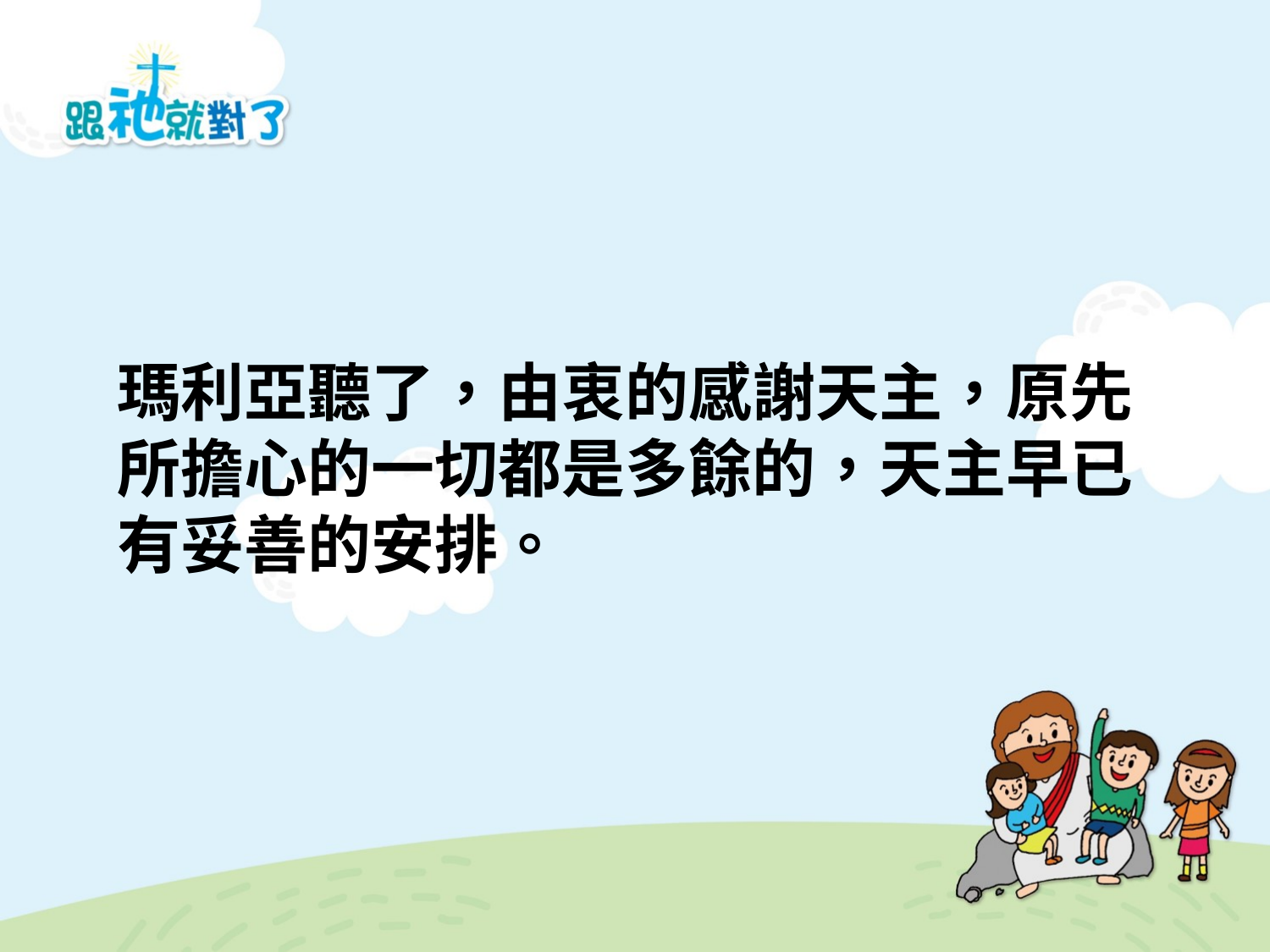

瑪利亞聽了，由衷的感謝天主，原先所擔心的一切都是多餘的，天主早已有妥善的安排。